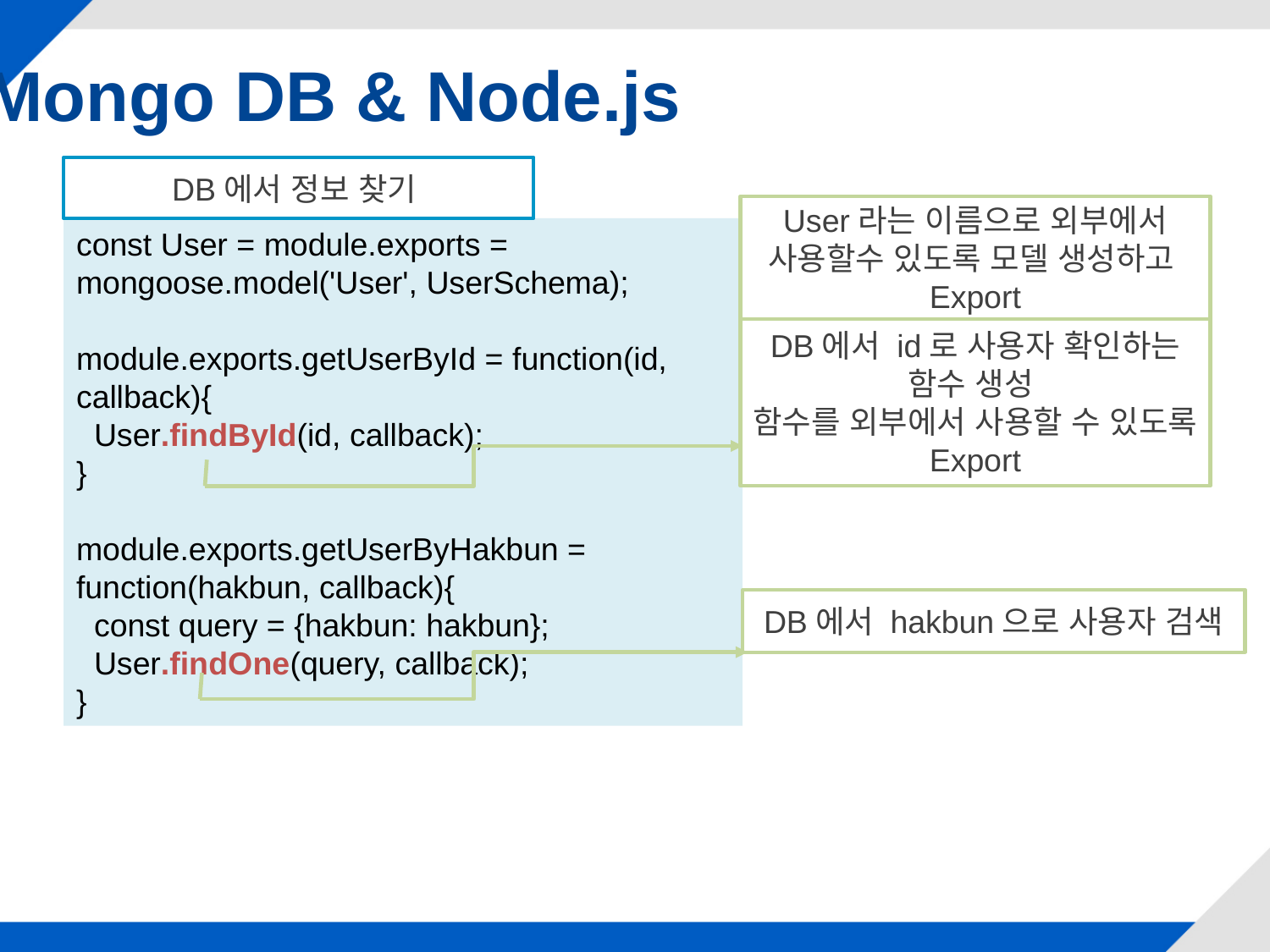

Mongo DB & Node.js

DB에서 정보 찾기
User라는 이름으로 외부에서 사용할수 있도록 모델 생성하고Export
const User = module.exports = mongoose.model('User', UserSchema);

module.exports.getUserById = function(id, callback){
  User.findById(id, callback);
}

module.exports.getUserByHakbun = function(hakbun, callback){
  const query = {hakbun: hakbun};
  User.findOne(query, callback);
}
DB에서 id로 사용자 확인하는 함수 생성
함수를 외부에서 사용할 수 있도록 Export
DB에서 hakbun으로 사용자 검색